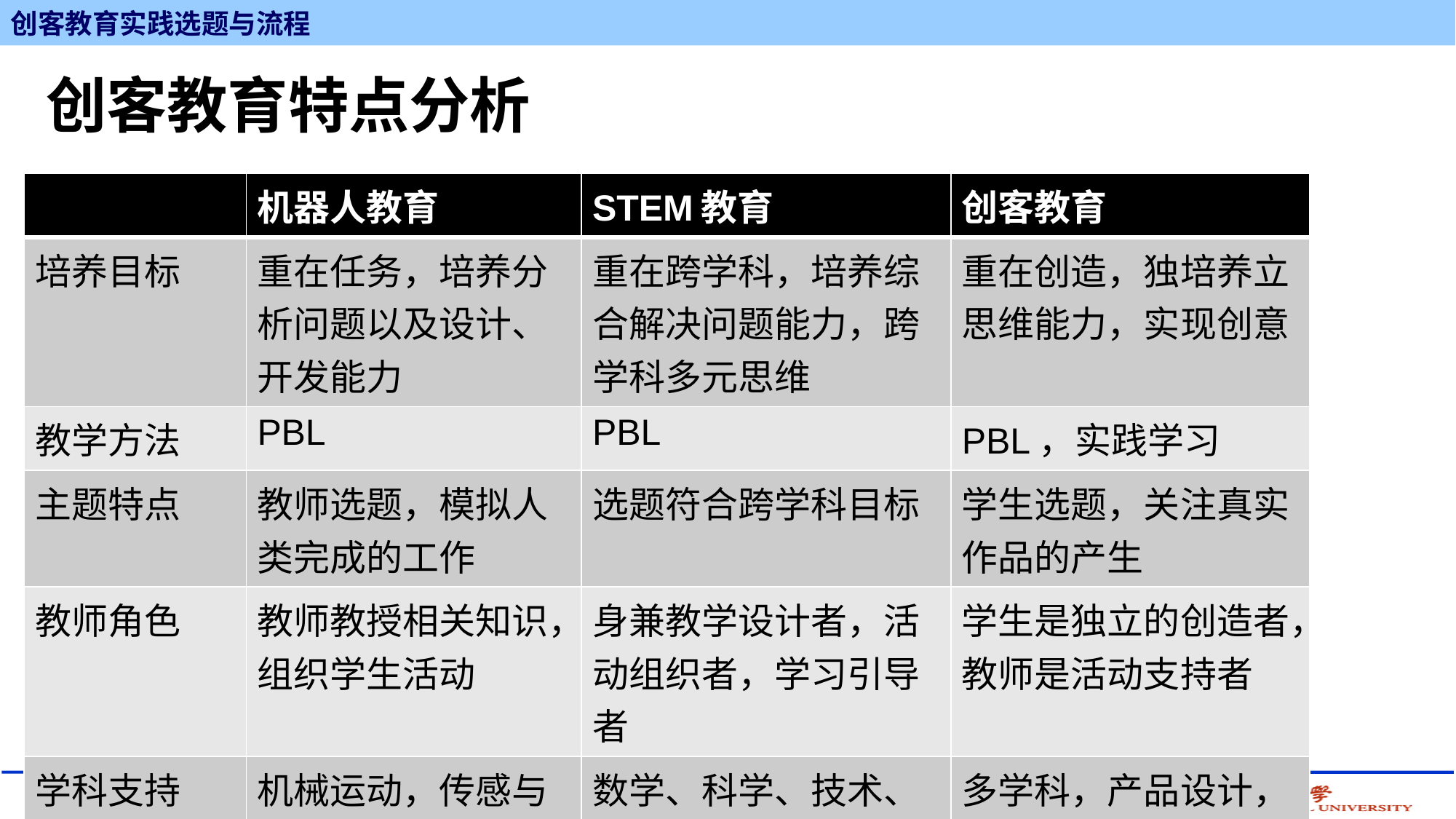

# 创客教育特点分析
|  | 机器人教育 | STEM教育 | 创客教育 |
| --- | --- | --- | --- |
| 培养目标 | 重在任务，培养分析问题以及设计、开发能力 | 重在跨学科，培养综合解决问题能力，跨学科多元思维 | 重在创造，独培养立思维能力，实现创意 |
| 教学方法 | PBL | PBL | PBL，实践学习 |
| 主题特点 | 教师选题，模拟人类完成的工作 | 选题符合跨学科目标 | 学生选题，关注真实作品的产生 |
| 教师角色 | 教师教授相关知识，组织学生活动 | 身兼教学设计者，活动组织者，学习引导者 | 学生是独立的创造者，教师是活动支持者 |
| 学科支持 | 机械运动，传感与控制，编程 | 数学、科学、技术、工程以及更多 | 多学科，产品设计，制造技术 |